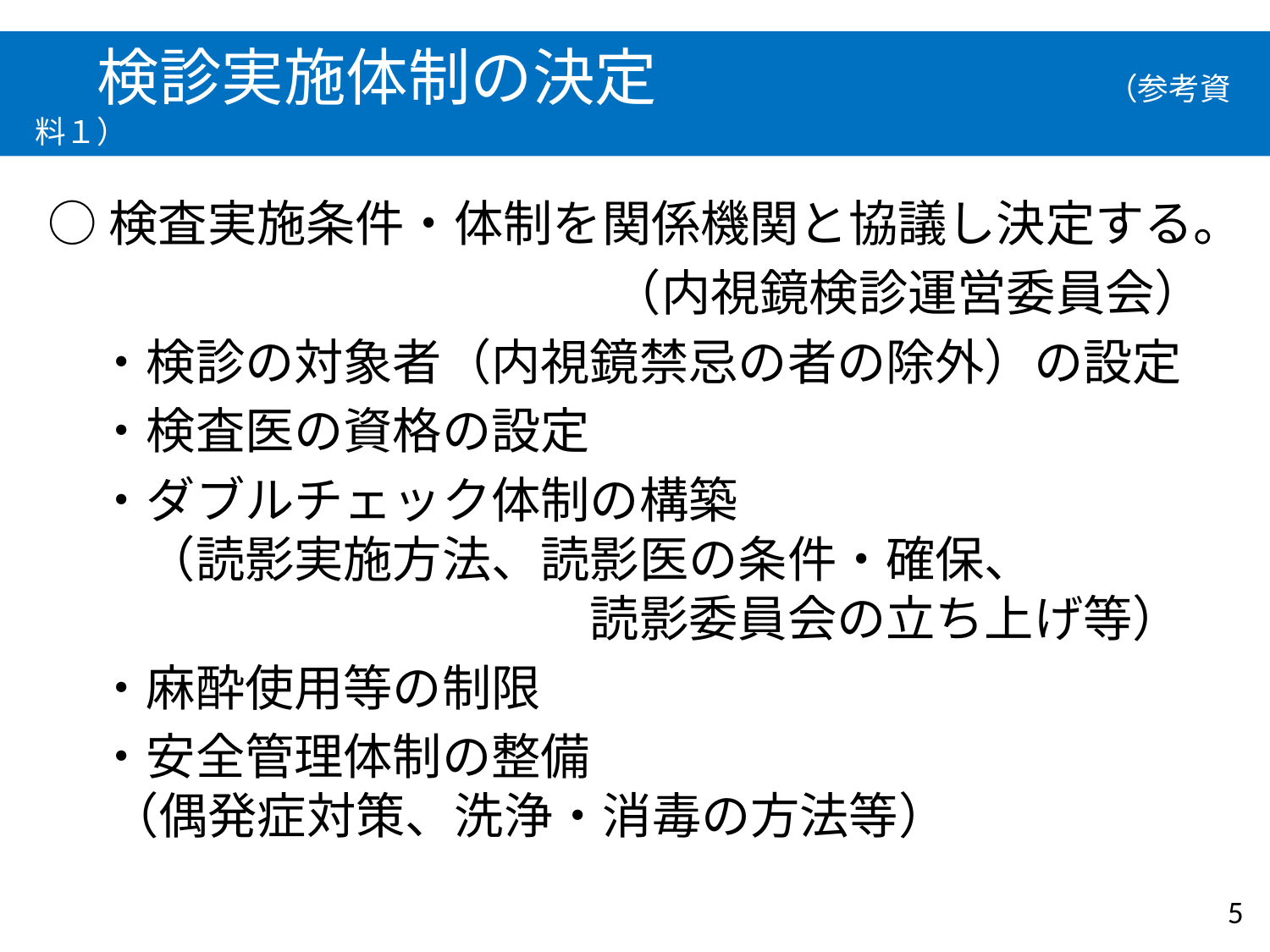

# 検診実施体制の決定　　　　　　　 （参考資料１）
○検査実施条件・体制を関係機関と協議し決定する。
（内視鏡検診運営委員会）
　・検診の対象者（内視鏡禁忌の者の除外）の設定
　・検査医の資格の設定
　・ダブルチェック体制の構築
　　（読影実施方法、読影医の条件・確保、
　　　　　　　　　　　読影委員会の立ち上げ等）
　・麻酔使用等の制限
　・安全管理体制の整備
（偶発症対策、洗浄・消毒の方法等）

5